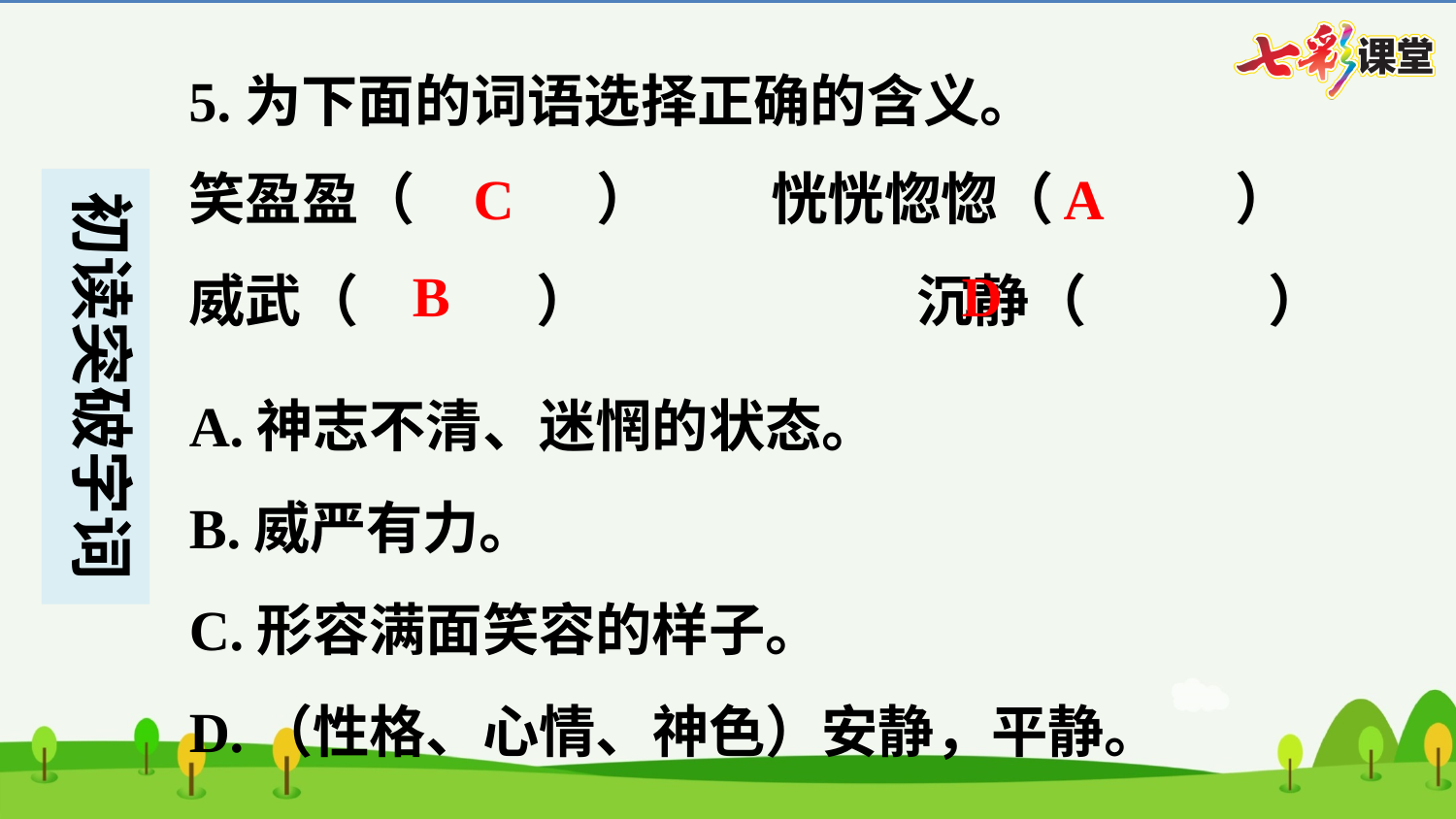

5.为下面的词语选择正确的含义。
C
A
笑盈盈（　C　）　	恍恍惚惚（　A　）
威武（　B　）　		沉静（　D　）
B
D
| A.神志不清、迷惘的状态。 |
| --- |
| B.威严有力。 |
| C.形容满面笑容的样子。 |
| D.（性格、心情、神色）安静，平静。 |